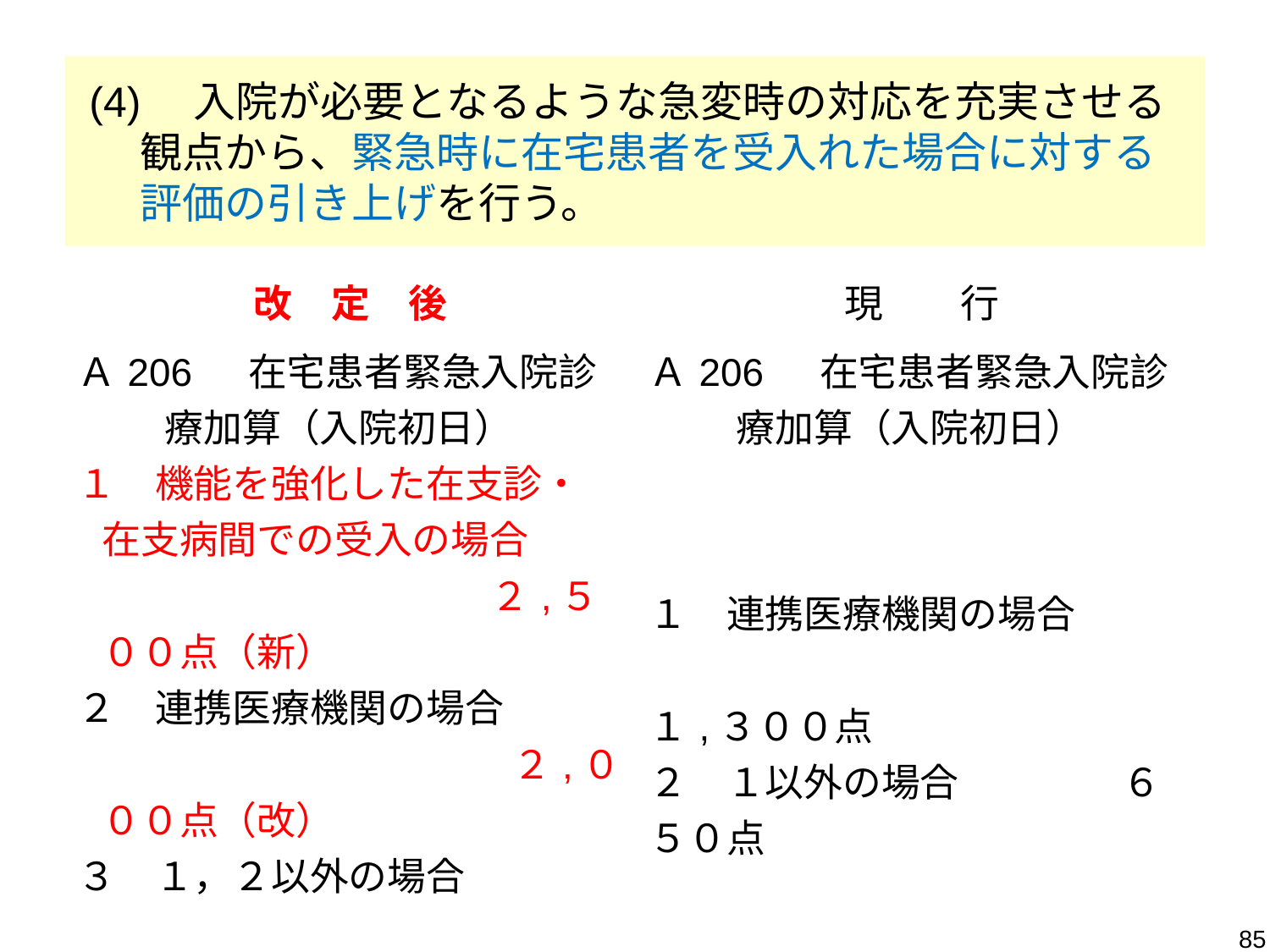

(4)　入院が必要となるような急変時の対応を充実させる観点から、緊急時に在宅患者を受入れた場合に対する評価の引き上げを行う。
| 改　定　後 | 現　　行 |
| --- | --- |
| Ａ206　 在宅患者緊急入院診療加算（入院初日） １　機能を強化した在支診・ 在支病間での受入の場合　 　　　　　　　　 　　２,５００点（新） ２　連携医療機関の場合 　　　　　　　 　　　　２,０００点（改） ３　１，２以外の場合　　　　　　　 　　 　　　　　　　　　　　 １,０００点（改） | Ａ206　 在宅患者緊急入院診療加算（入院初日） １　連携医療機関の場合 　　　　　　　　　　　　　１,３００点 ２　１以外の場合 　　　　６５０点 |
85